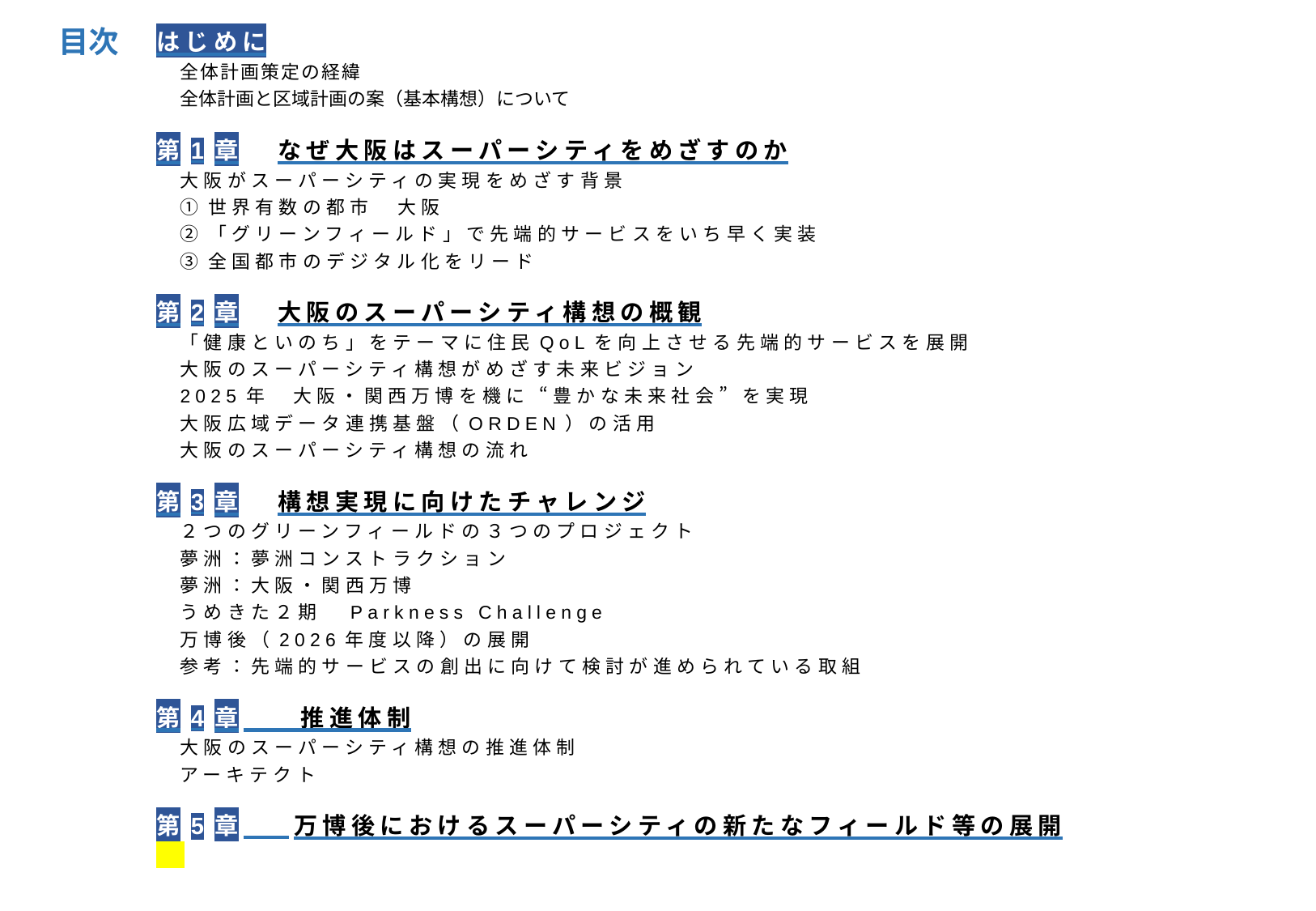

# 目次
はじめに
全体計画策定の経緯
全体計画と区域計画の案（基本構想）について

第1章	なぜ大阪はスーパーシティをめざすのか
大阪がスーパーシティの実現をめざす背景
①世界有数の都市　大阪
②「グリーンフィールド」で先端的サービスをいち早く実装
③全国都市のデジタル化をリード

第2章	大阪のスーパーシティ構想の概観
「健康といのち」をテーマに住民QoLを向上させる先端的サービスを展開
大阪のスーパーシティ構想がめざす未来ビジョン
2025年　大阪・関西万博を機に “豊かな未来社会” を実現
大阪広域データ連携基盤（ORDEN）の活用
大阪のスーパーシティ構想の流れ

第3章	構想実現に向けたチャレンジ
２つのグリーンフィールドの３つのプロジェクト
夢洲：夢洲コンストラクション
夢洲：大阪・関西万博
うめきた２期　Parkness Challenge
万博後（2026年度以降）の展開
参考：先端的サービスの創出に向けて検討が進められている取組

第4章　　推進体制
大阪のスーパーシティ構想の推進体制
アーキテクト

第5章　　万博後におけるスーパーシティの新たなフィールド等の展開